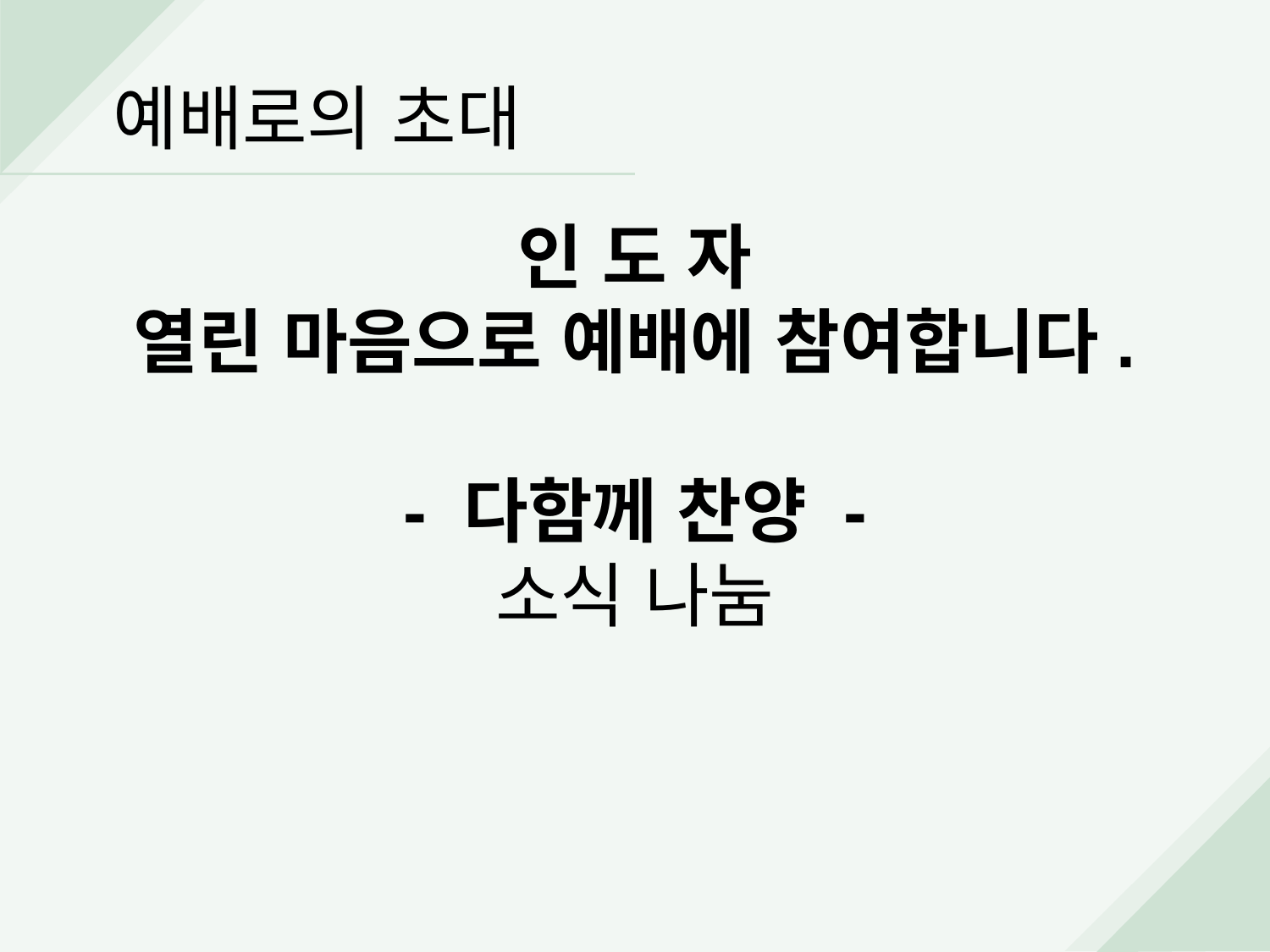

예배로의 초대
인 도 자
열린 마음으로 예배에 참여합니다.

- 다함께 찬양 -
소식 나눔